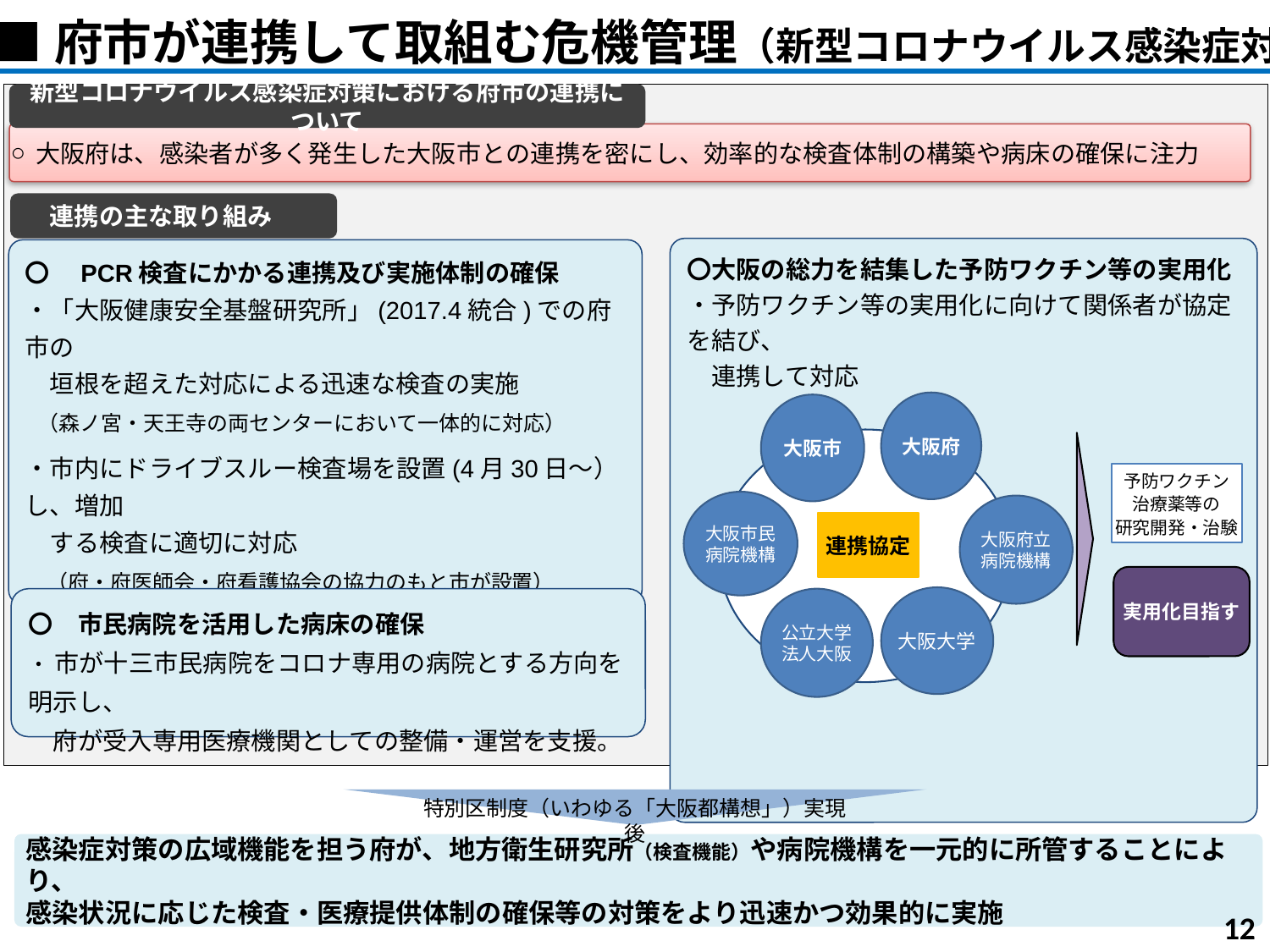

■府市が連携して取組む危機管理（新型コロナウイルス感染症対策）

新型コロナウイルス感染症対策における府市の連携について
大阪府は、感染者が多く発生した大阪市との連携を密にし、効率的な検査体制の構築や病床の確保に注力
　連携の主な取り組み
〇大阪の総力を結集した予防ワクチン等の実用化
・予防ワクチン等の実用化に向けて関係者が協定を結び、
　連携して対応

〇　PCR検査にかかる連携及び実施体制の確保
・「大阪健康安全基盤研究所」(2017.4統合)での府市の
　垣根を超えた対応による迅速な検査の実施
（森ノ宮・天王寺の両センターにおいて一体的に対応）
・市内にドライブスルー検査場を設置(4月30日～）し、増加
　する検査に適切に対応
 （府・府医師会・府看護協会の協力のもと市が設置）
大阪府
大阪市

予防ワクチン
治療薬等の
研究開発・治験
大阪市民
病院機構
大阪府立
病院機構
連携協定

実用化目指す
大阪大学
公立大学法人大阪
〇　市民病院を活用した病床の確保
・ 市が十三市民病院をコロナ専用の病院とする方向を明示し、
　府が受入専用医療機関としての整備・運営を支援。

特別区制度（いわゆる「大阪都構想」）実現後

感染症対策の広域機能を担う府が、地方衛生研究所（検査機能）や病院機構を一元的に所管することにより、
感染状況に応じた検査・医療提供体制の確保等の対策をより迅速かつ効果的に実施
12